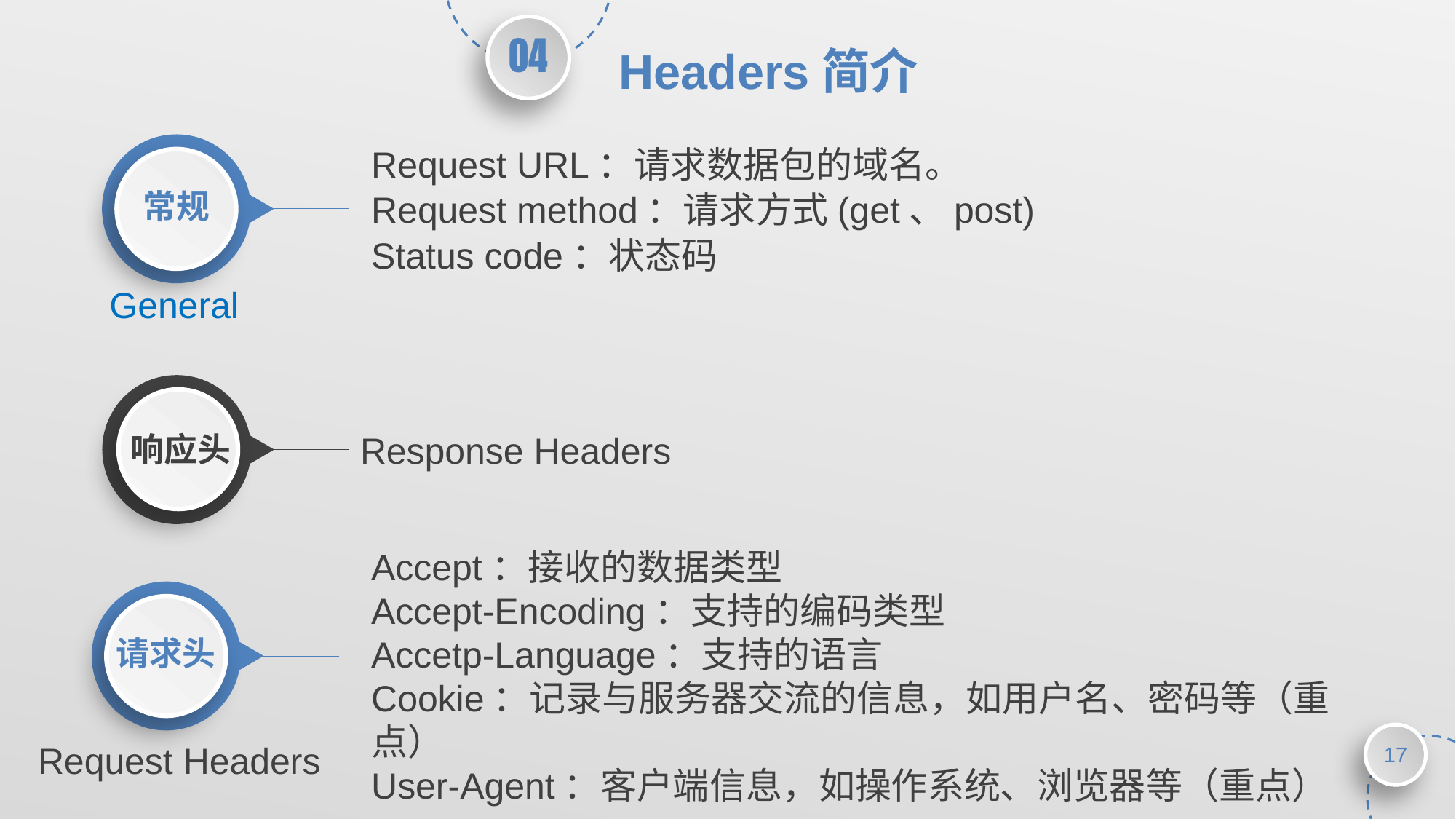

Headers简介

常规
General
Request URL：请求数据包的域名。
Request method：请求方式(get、post)
Status code：状态码

响应头
Response Headers
Accept：接收的数据类型
Accept-Encoding：支持的编码类型
Accetp-Language：支持的语言
Cookie：记录与服务器交流的信息，如用户名、密码等（重点）
User-Agent：客户端信息，如操作系统、浏览器等（重点）

请求头
Request Headers